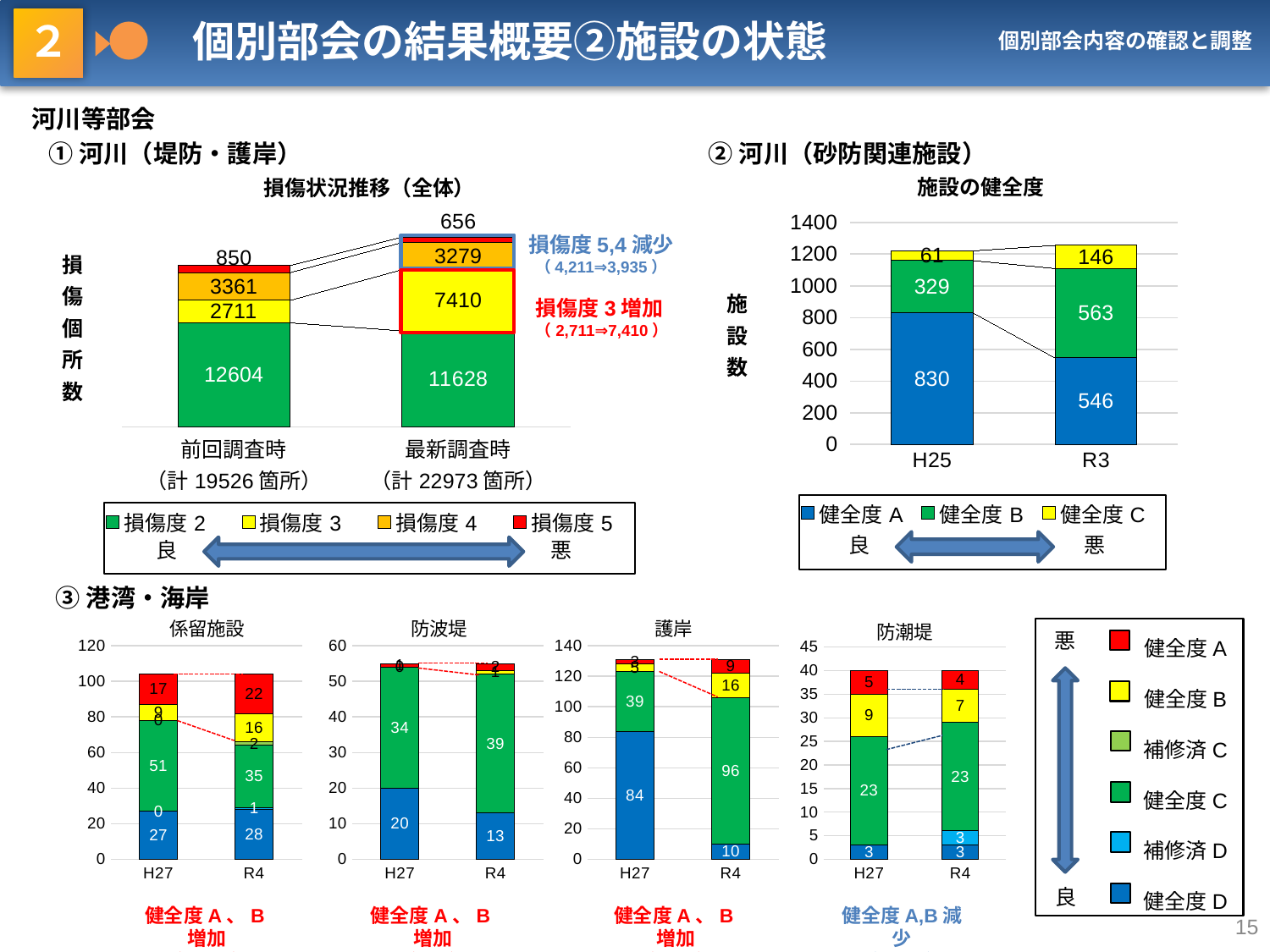

２    ●　個別部会の結果概要②施設の状態
個別部会内容の確認と調整

河川等部会
①河川（堤防・護岸）
②河川（砂防関連施設）
施設の健全度
損傷状況推移（全体）

### Chart

| Category | 健全度A | 健全度B | 健全度C |
|---|---|---|---|
| H25 | 830.0 | 329.0 | 61.0 |
| R3 | 546.0 | 563.0 | 146.0 |

### Chart

| Category | 損傷度2 | 損傷度3 | 損傷度4 | 損傷度5 |
|---|---|---|---|---|
| 前回調査時
（計19526箇所） | 12604.0 | 2711.0 | 3361.0 | 850.0 |
| 最新調査時
（計22973箇所） | 11628.0 | 7410.0 | 3279.0 | 656.0 |
損傷度5,4減少
（4,211⇒3,935）

損傷度3増加
（2,711⇒7,410）

悪
良
悪
良
③港湾・海岸
健全度A
健全度B
補修済C
健全度C
補修済D
健全度D

### Chart: 係留施設

| Category | D | 補修済D | C | 補修済C | B | A |
|---|---|---|---|---|---|---|
| H27 | 27.0 | 0.0 | 51.0 | 0.0 | 9.0 | 17.0 |
| R4 | 28.0 | 1.0 | 35.0 | 2.0 | 16.0 | 22.0 |

### Chart: 防波堤

| Category | D | C | B | A |
|---|---|---|---|---|
| H27 | 20.0 | 34.0 | 0.0 | 1.0 |
| R4 | 13.0 | 39.0 | 1.0 | 2.0 |

### Chart: 護岸

| Category | D | C | B | A |
|---|---|---|---|---|
| H27 | 84.0 | 39.0 | 5.0 | 3.0 |
| R4 | 10.0 | 96.0 | 16.0 | 9.0 |

### Chart: 防潮堤

| Category | D | 補修済D | C | 補修済C | B | A |
|---|---|---|---|---|---|---|
| H27 | 3.0 | None | 23.0 | None | 9.0 | 5.0 |
| R4 | 3.0 | 3.0 | 23.0 | None | 7.0 | 4.0 |
悪

良
健全度A、B増加
（26⇒38）
健全度A、B増加
（1⇒3）
健全度A、B増加
（8⇒25）
健全度A,B減少
（14⇒11）
15